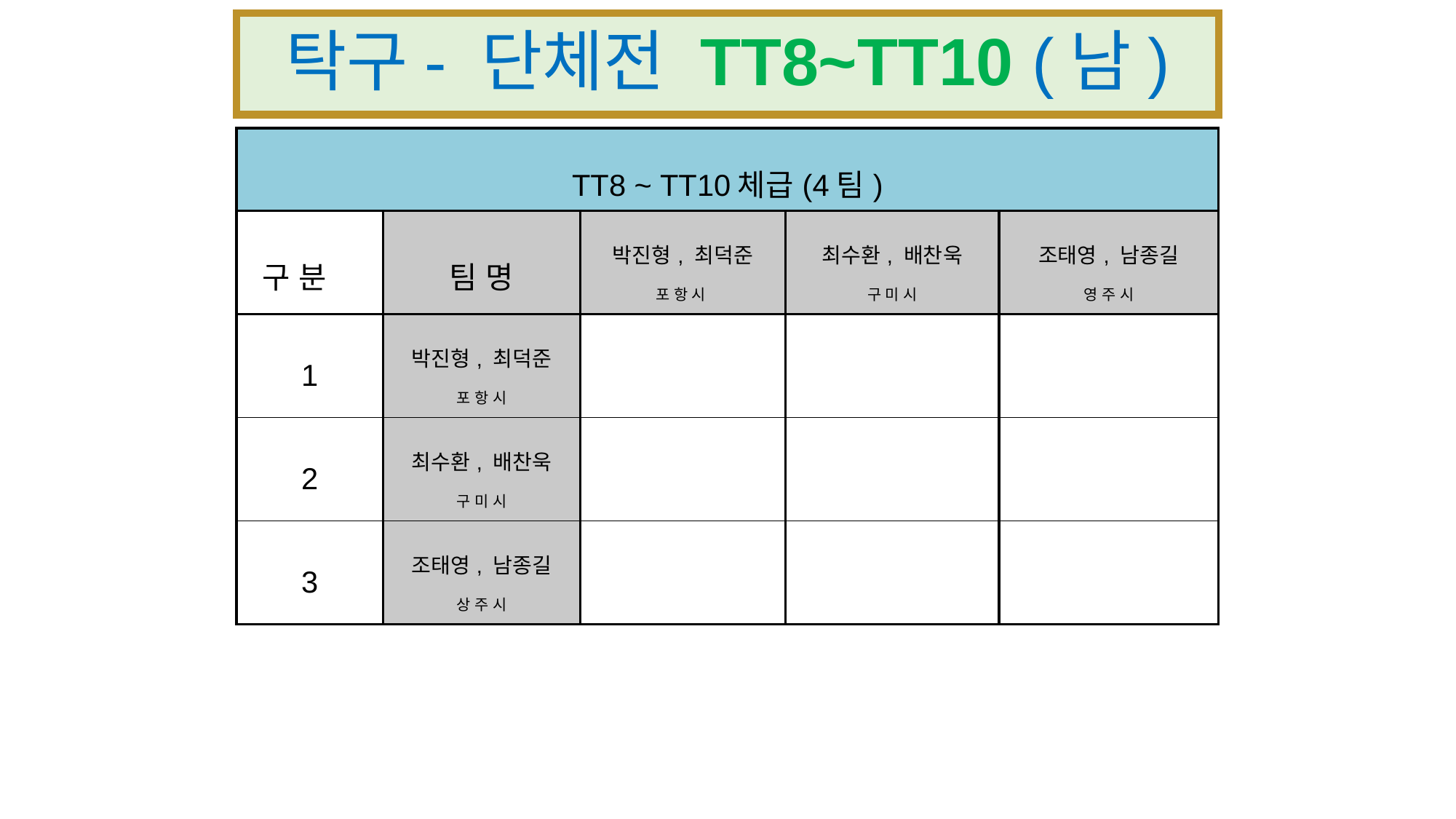

# 탁구- 단체전 TT8~TT10 (남)

| TT8 ~ TT10체급(4팀) |  |  |  |  |
| --- | --- | --- | --- | --- |
| 구 분 | 팀 명 | 박진형, 최덕준 포 항 시 | 최수환, 배찬욱 구 미 시 | 조태영, 남종길 영 주 시 |
| 1 | 박진형, 최덕준 포 항 시 |  |  |  |
| 2 | 최수환, 배찬욱 구 미 시 |  |  |  |
| 3 | 조태영, 남종길 상 주 시 |  |  |  |